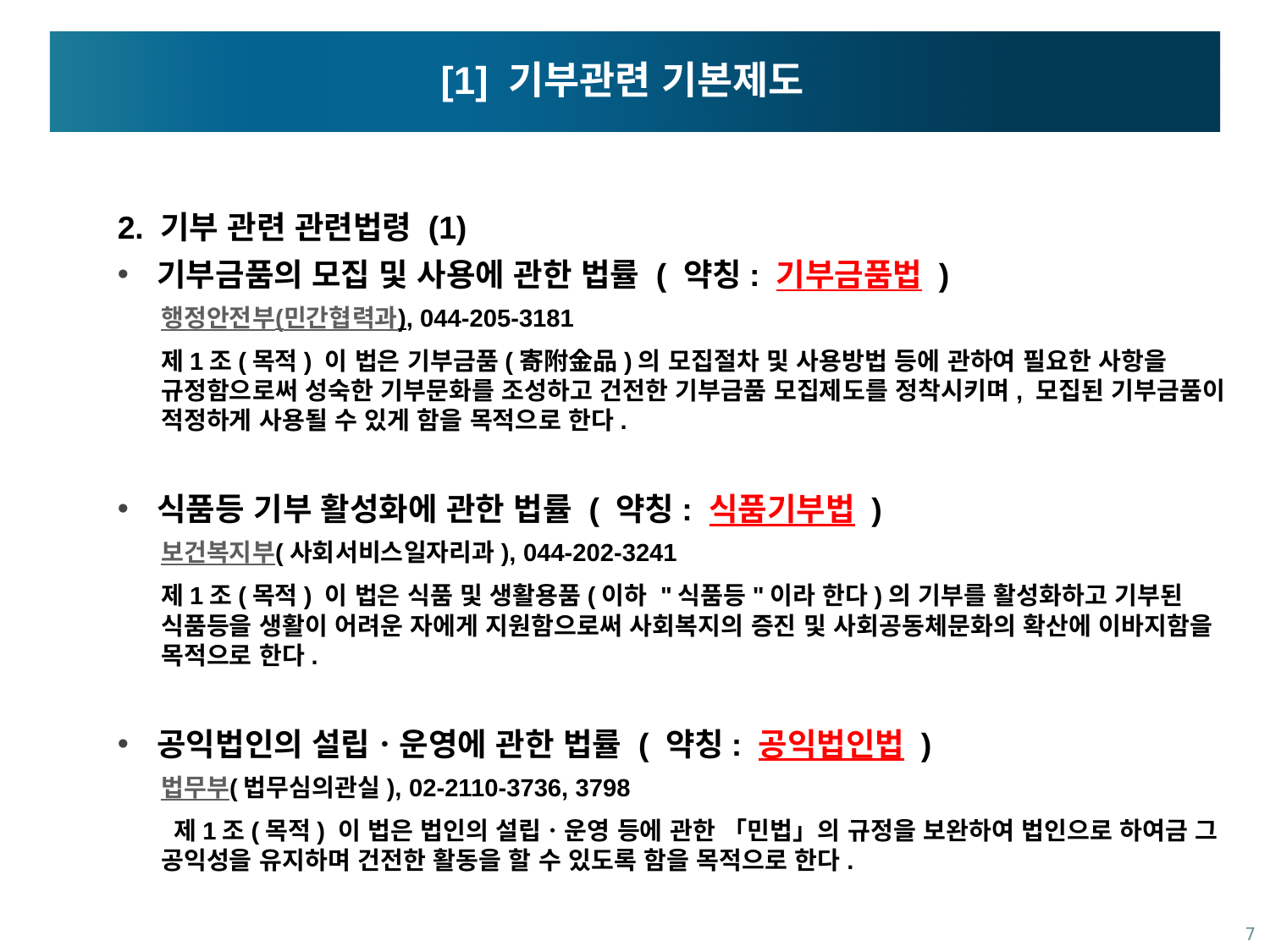

# [1] 기부관련 기본제도
2. 기부 관련 관련법령 (1)
기부금품의 모집 및 사용에 관한 법률 ( 약칭: 기부금품법 )
행정안전부(민간협력과), 044-205-3181
제1조(목적) 이 법은 기부금품(寄附金品)의 모집절차 및 사용방법 등에 관하여 필요한 사항을 규정함으로써 성숙한 기부문화를 조성하고 건전한 기부금품 모집제도를 정착시키며, 모집된 기부금품이 적정하게 사용될 수 있게 함을 목적으로 한다.

식품등 기부 활성화에 관한 법률 ( 약칭: 식품기부법 )
보건복지부(사회서비스일자리과), 044-202-3241
제1조(목적) 이 법은 식품 및 생활용품(이하 "식품등"이라 한다)의 기부를 활성화하고 기부된 식품등을 생활이 어려운 자에게 지원함으로써 사회복지의 증진 및 사회공동체문화의 확산에 이바지함을 목적으로 한다.

공익법인의 설립ㆍ운영에 관한 법률 ( 약칭: 공익법인법 )
법무부(법무심의관실), 02-2110-3736, 3798
 제1조(목적) 이 법은 법인의 설립ㆍ운영 등에 관한 「민법」의 규정을 보완하여 법인으로 하여금 그 공익성을 유지하며 건전한 활동을 할 수 있도록 함을 목적으로 한다.
7